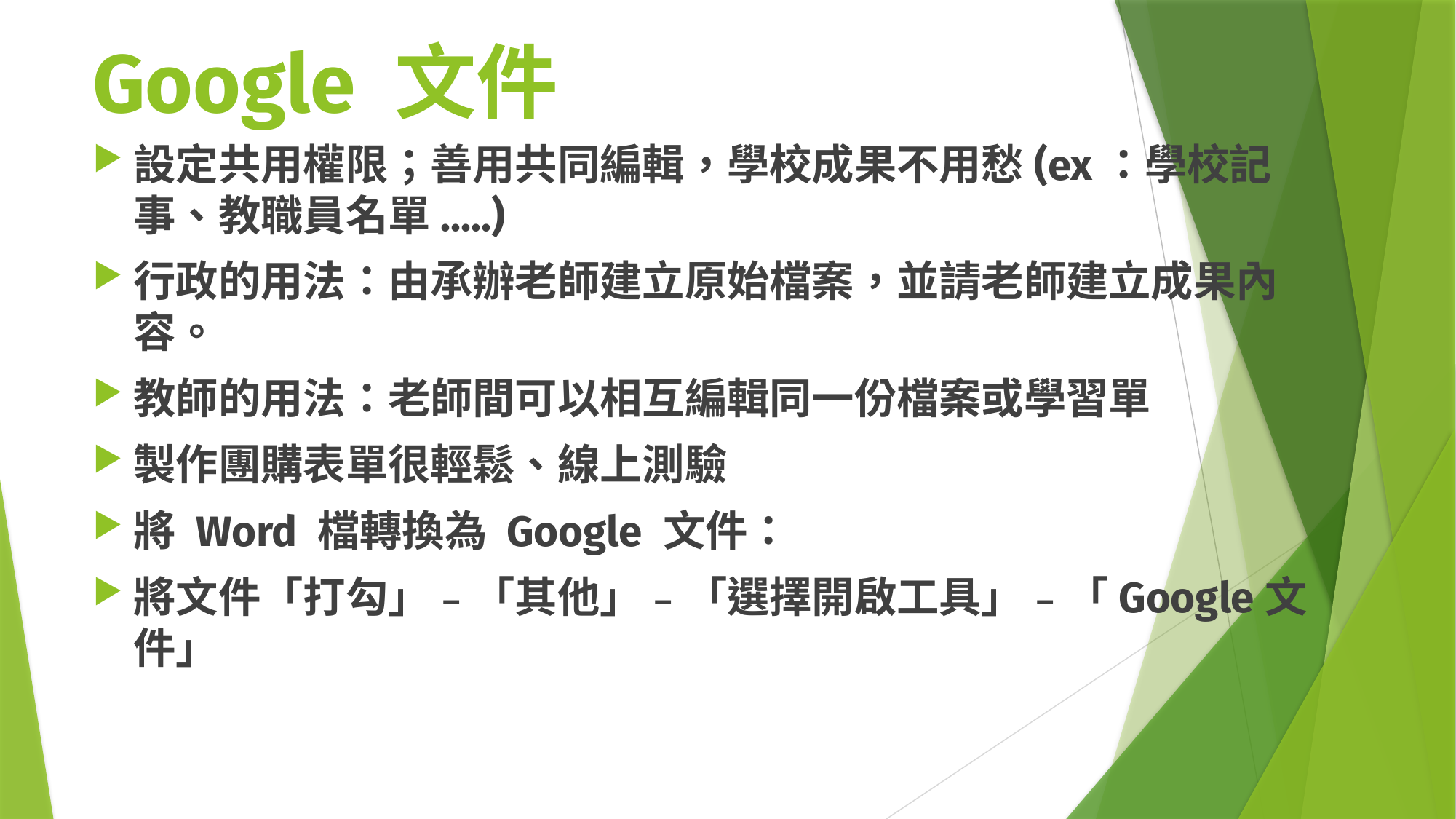

# Google 文件
設定共用權限；善用共同編輯，學校成果不用愁(ex：學校記事、教職員名單.....)
行政的用法：由承辦老師建立原始檔案，並請老師建立成果內容。
教師的用法：老師間可以相互編輯同一份檔案或學習單
製作團購表單很輕鬆、線上測驗
將 Word 檔轉換為 Google 文件：
將文件「打勾」﹣「其他」﹣「選擇開啟工具」﹣「Google文件」